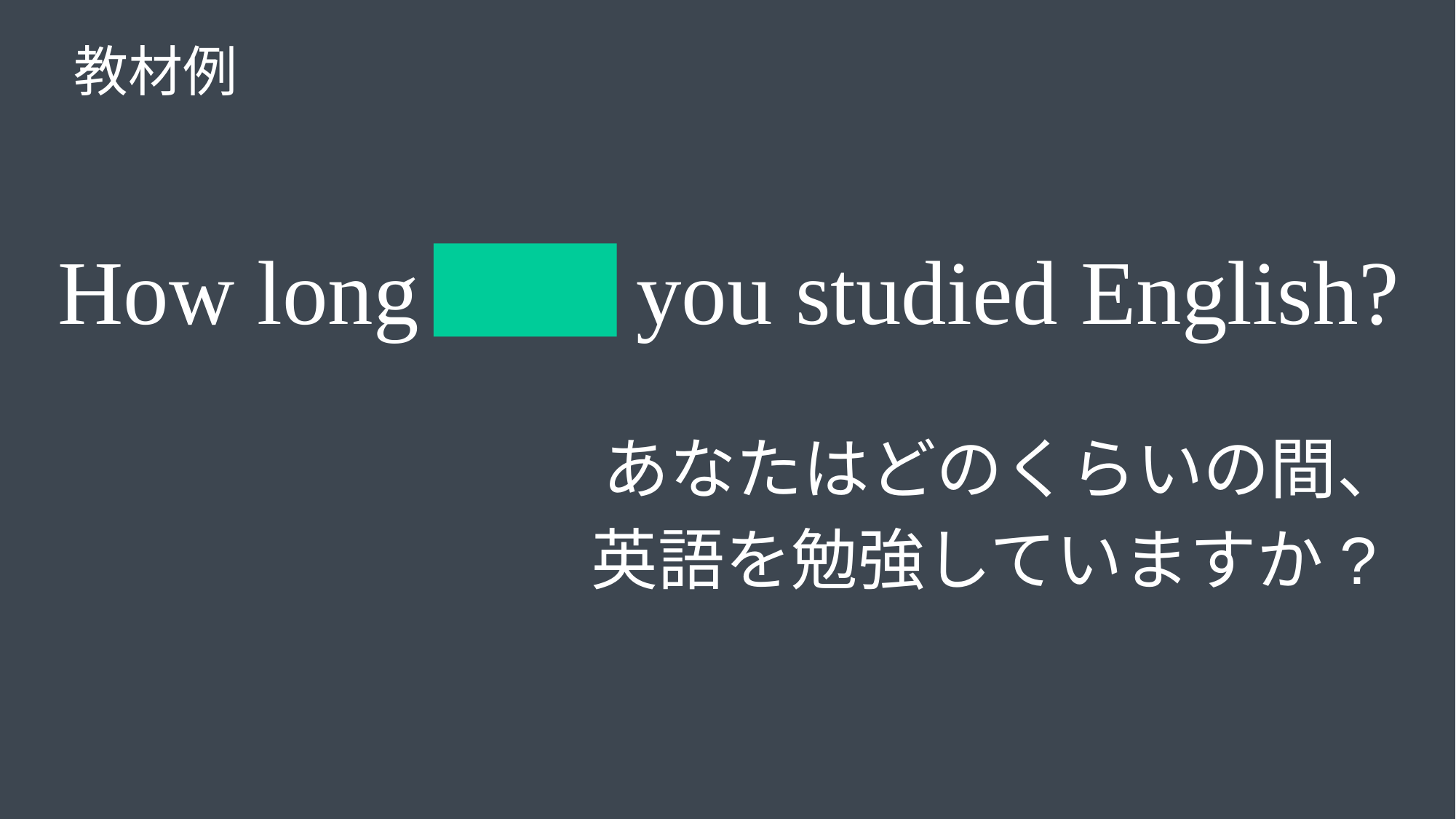

教材例
How long have you studied English?

　　　　　　　　　あなたはどのくらいの間、
　　　　　　　　英語を勉強していますか?